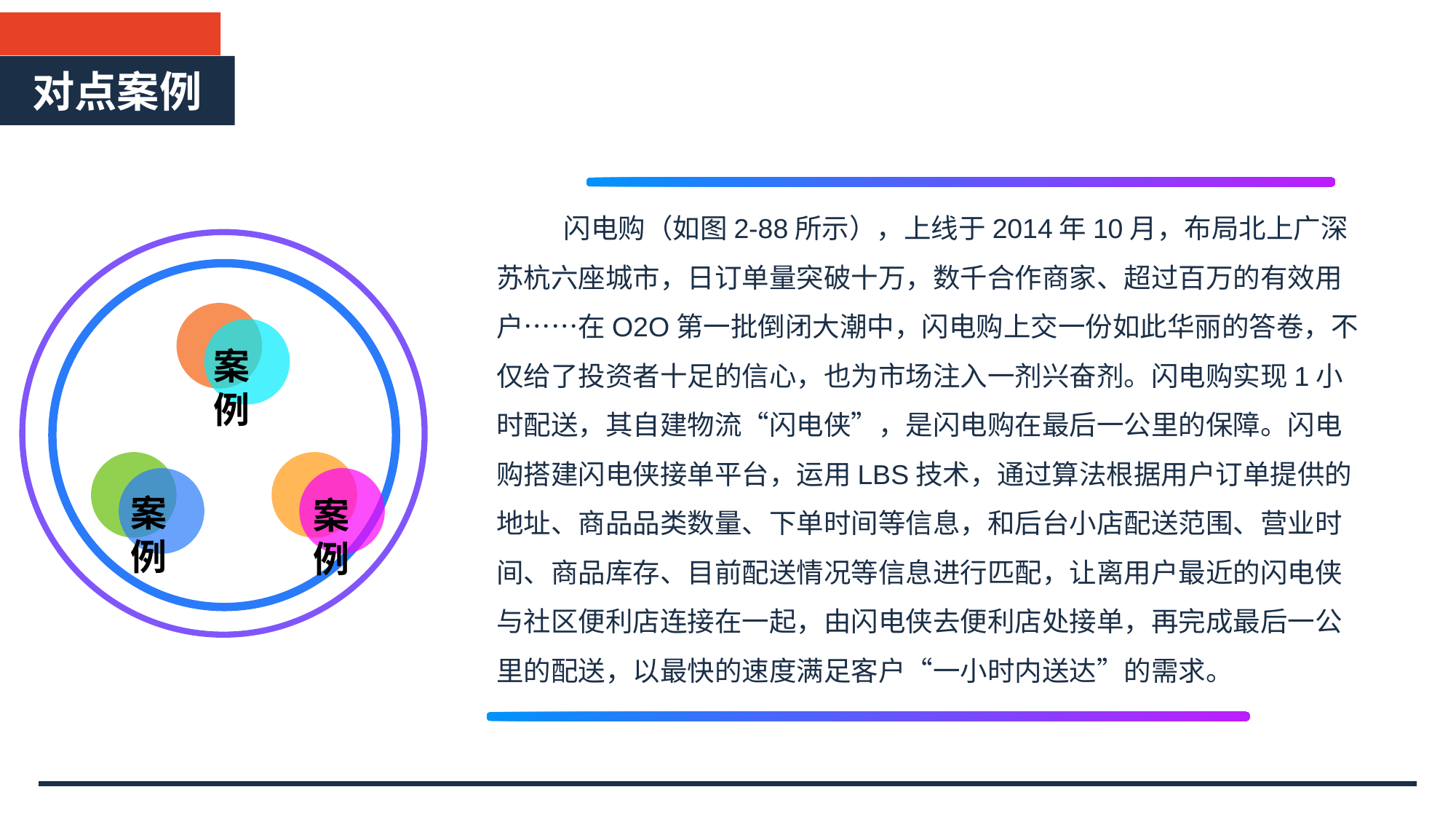

对点案例

 闪电购（如图2-88所示），上线于2014年10月，布局北上广深苏杭六座城市，日订单量突破十万，数千合作商家、超过百万的有效用户……在O2O第一批倒闭大潮中，闪电购上交一份如此华丽的答卷，不仅给了投资者十足的信心，也为市场注入一剂兴奋剂。闪电购实现1小时配送，其自建物流“闪电侠”，是闪电购在最后一公里的保障。闪电购搭建闪电侠接单平台，运用LBS技术，通过算法根据用户订单提供的地址、商品品类数量、下单时间等信息，和后台小店配送范围、营业时间、商品库存、目前配送情况等信息进行匹配，让离用户最近的闪电侠与社区便利店连接在一起，由闪电侠去便利店处接单，再完成最后一公里的配送，以最快的速度满足客户“一小时内送达”的需求。

案  例

案  例
案  例